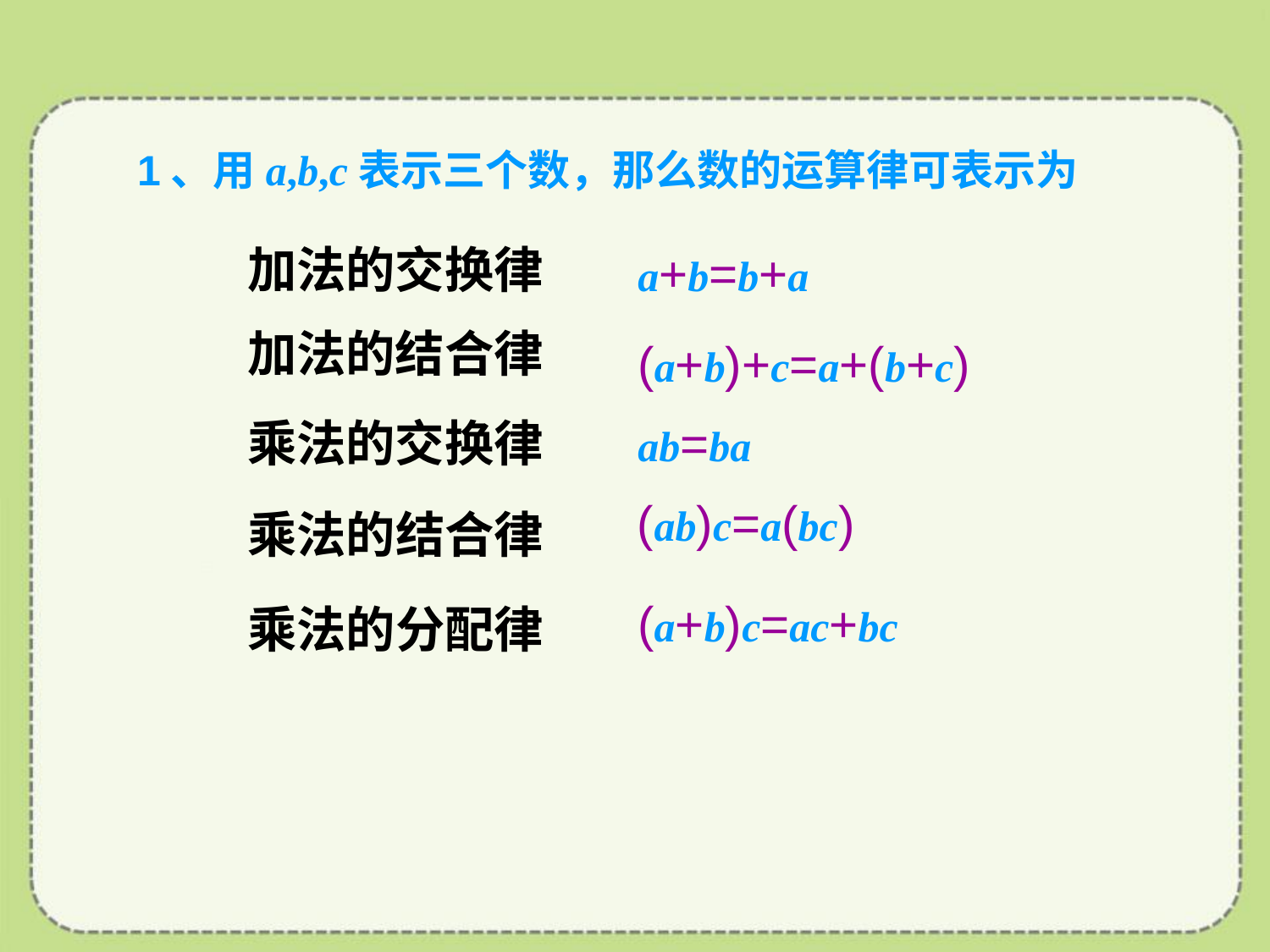

1、用a,b,c表示三个数，那么数的运算律可表示为
加法的交换律
a+b=b+a
加法的结合律
(a+b)+c=a+(b+c)
乘法的交换律
ab=ba
(ab)c=a(bc)
乘法的结合律
(a+b)c=ac+bc
乘法的分配律